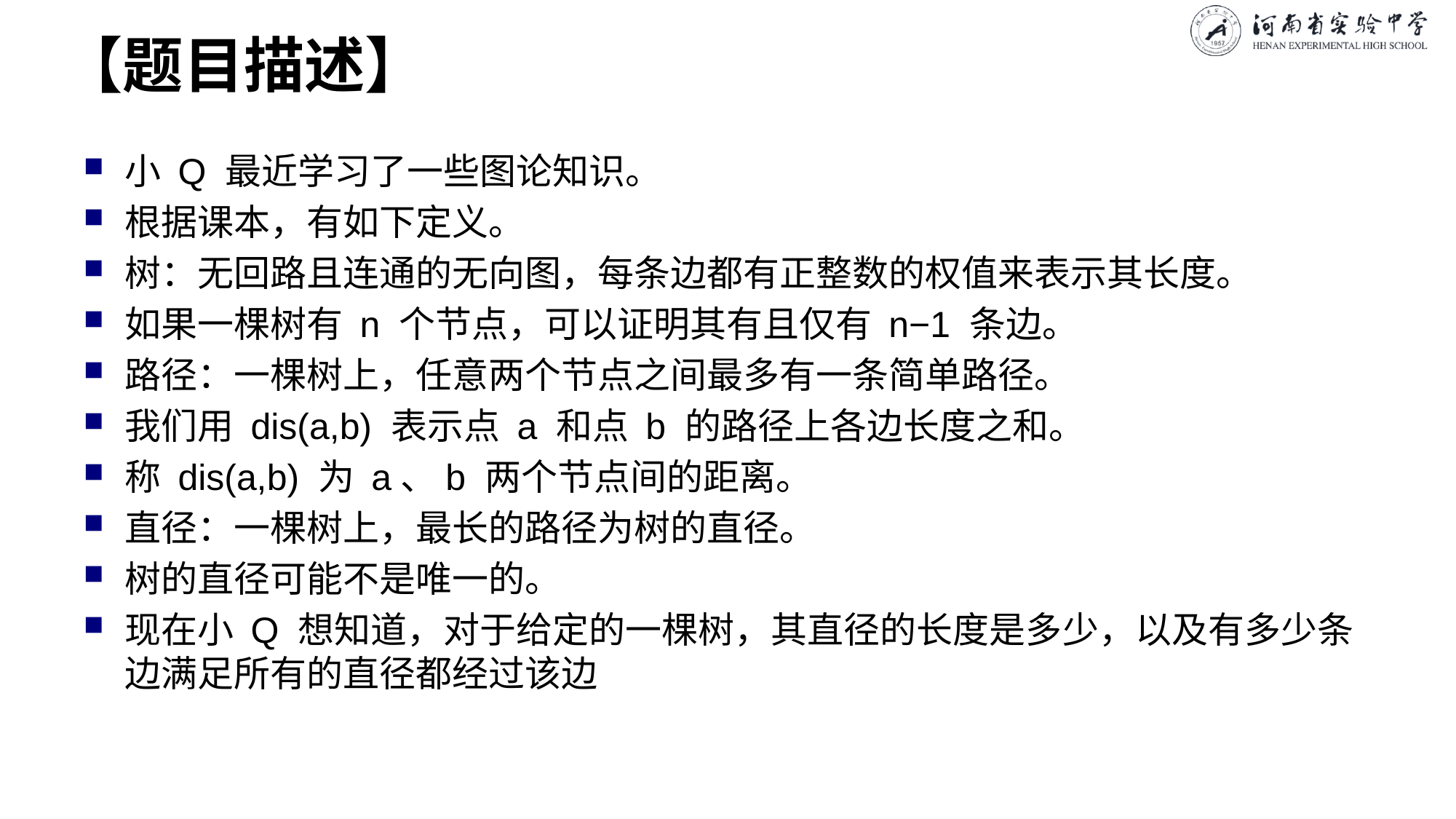

# 【题目描述】
小 Q 最近学习了一些图论知识。
根据课本，有如下定义。
树：无回路且连通的无向图，每条边都有正整数的权值来表示其长度。
如果一棵树有 n 个节点，可以证明其有且仅有 n−1 条边。
路径：一棵树上，任意两个节点之间最多有一条简单路径。
我们用 dis(a,b) 表示点 a 和点 b 的路径上各边长度之和。
称 dis(a,b) 为 a、b 两个节点间的距离。
直径：一棵树上，最长的路径为树的直径。
树的直径可能不是唯一的。
现在小 Q 想知道，对于给定的一棵树，其直径的长度是多少，以及有多少条边满足所有的直径都经过该边